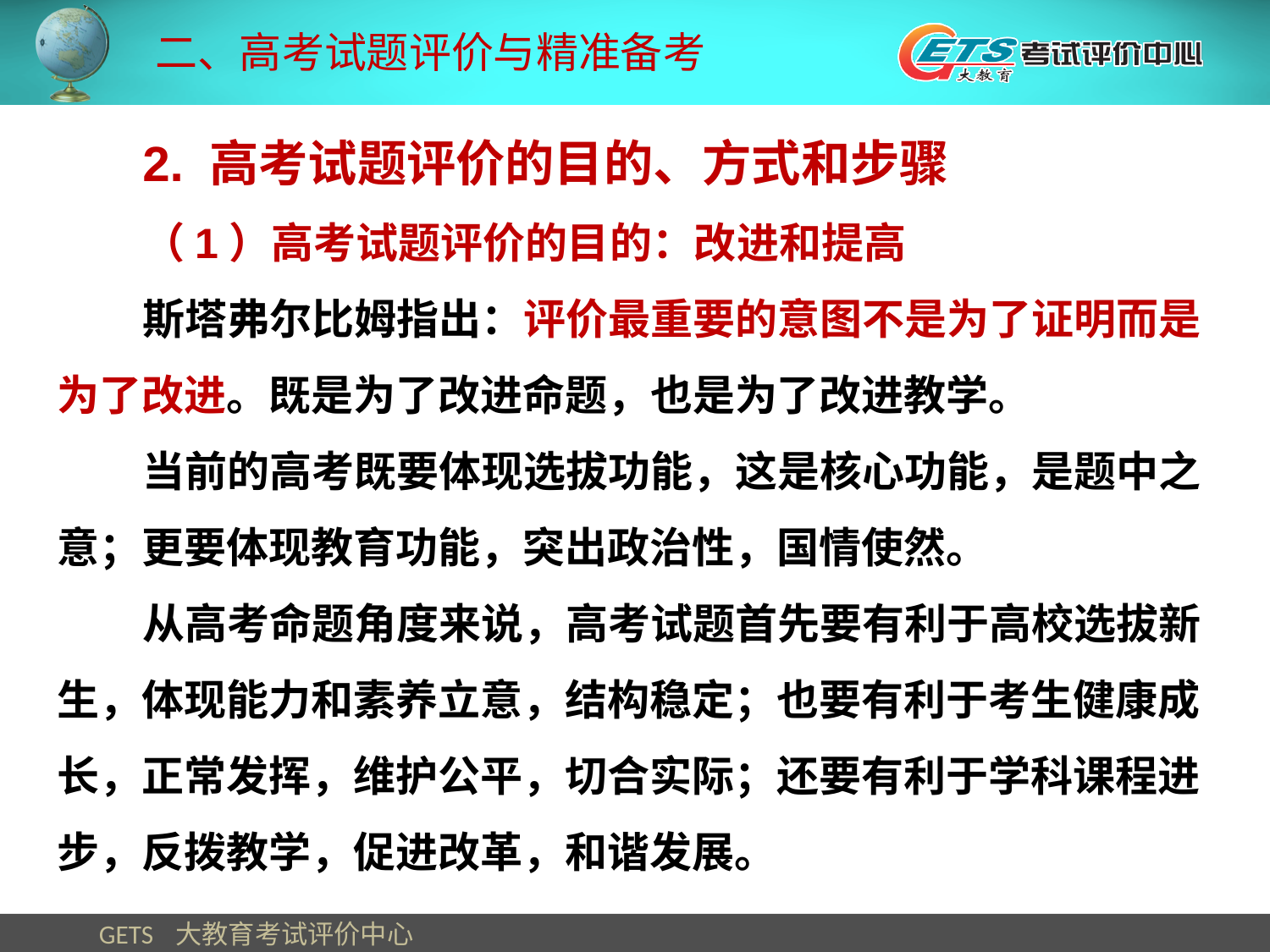

二、高考试题评价与精准备考
2. 高考试题评价的目的、方式和步骤
（1）高考试题评价的目的：改进和提高
斯塔弗尔比姆指出：评价最重要的意图不是为了证明而是为了改进。既是为了改进命题，也是为了改进教学。
当前的高考既要体现选拔功能，这是核心功能，是题中之意；更要体现教育功能，突出政治性，国情使然。
从高考命题角度来说，高考试题首先要有利于高校选拔新生，体现能力和素养立意，结构稳定；也要有利于考生健康成长，正常发挥，维护公平，切合实际；还要有利于学科课程进步，反拨教学，促进改革，和谐发展。